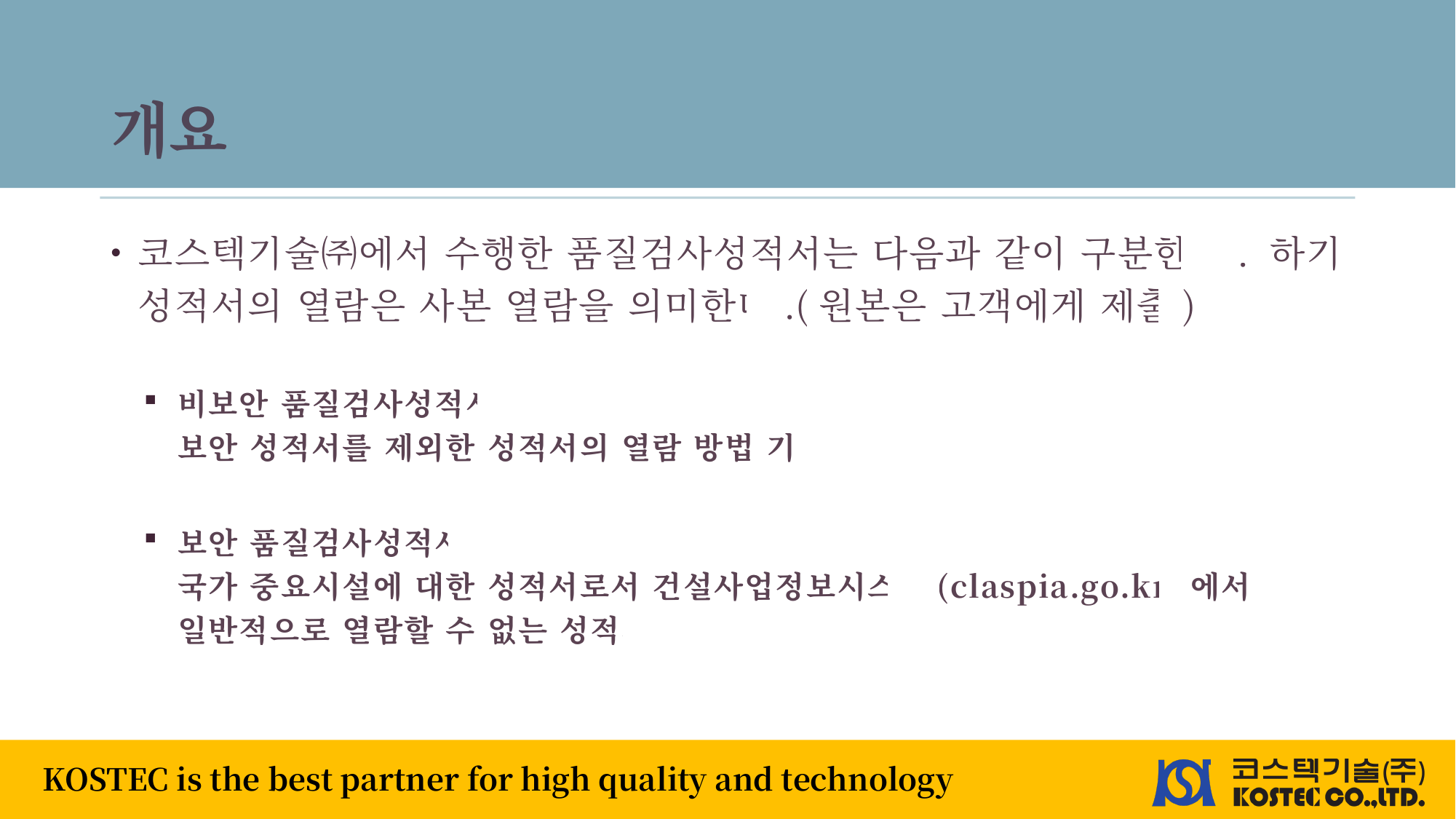

# 개요
코스텍기술㈜에서 수행한 품질검사성적서는 다음과 같이 구분한다. 하기 성적서의 열람은 사본 열람을 의미한다.(원본은 고객에게 제출)
비보안 품질검사성적서
보안 성적서를 제외한 성적서의 열람 방법 기술
보안 품질검사성적서
국가 중요시설에 대한 성적서로서 건설사업정보시스템(claspia.go.kr)에서 일반적으로 열람할 수 없는 성적서